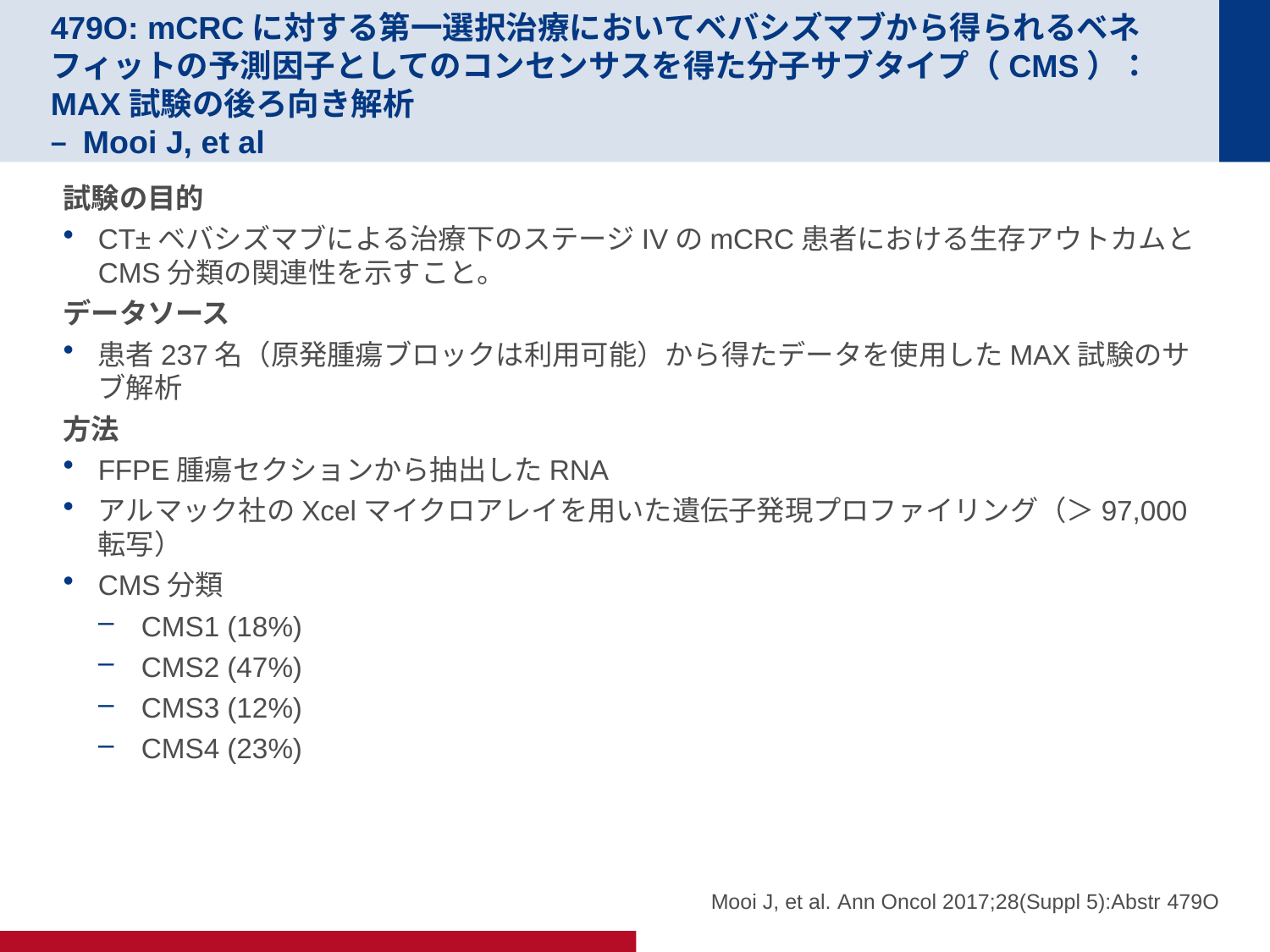

# 479O: mCRCに対する第一選択治療においてベバシズマブから得られるベネフィットの予測因子としてのコンセンサスを得た分子サブタイプ（CMS）：MAX試験の後ろ向き解析 – Mooi J, et al
試験の目的
CT±ベバシズマブによる治療下のステージIVのmCRC患者における生存アウトカムとCMS分類の関連性を示すこと。
データソース
患者237名（原発腫瘍ブロックは利用可能）から得たデータを使用したMAX試験のサブ解析
方法
FFPE腫瘍セクションから抽出したRNA
アルマック社のXcelマイクロアレイを用いた遺伝子発現プロファイリング（＞97,000 転写）
CMS分類
CMS1 (18%)
CMS2 (47%)
CMS3 (12%)
CMS4 (23%)

Mooi J, et al. Ann Oncol 2017;28(Suppl 5):Abstr 479O